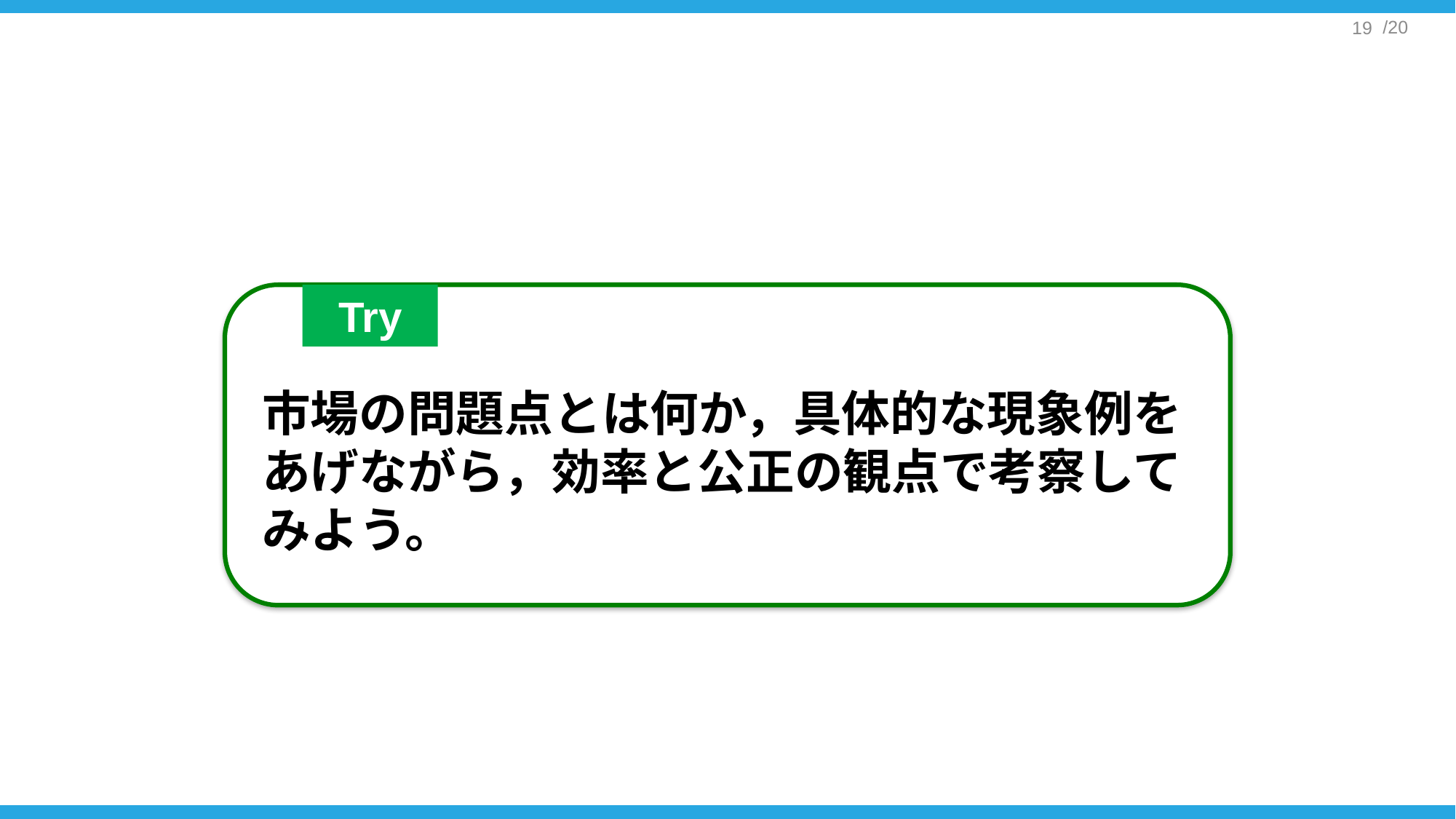

市場の問題点とは何か，具体的な現象例をあげながら，効率と公正の観点で考察してみよう。
Try